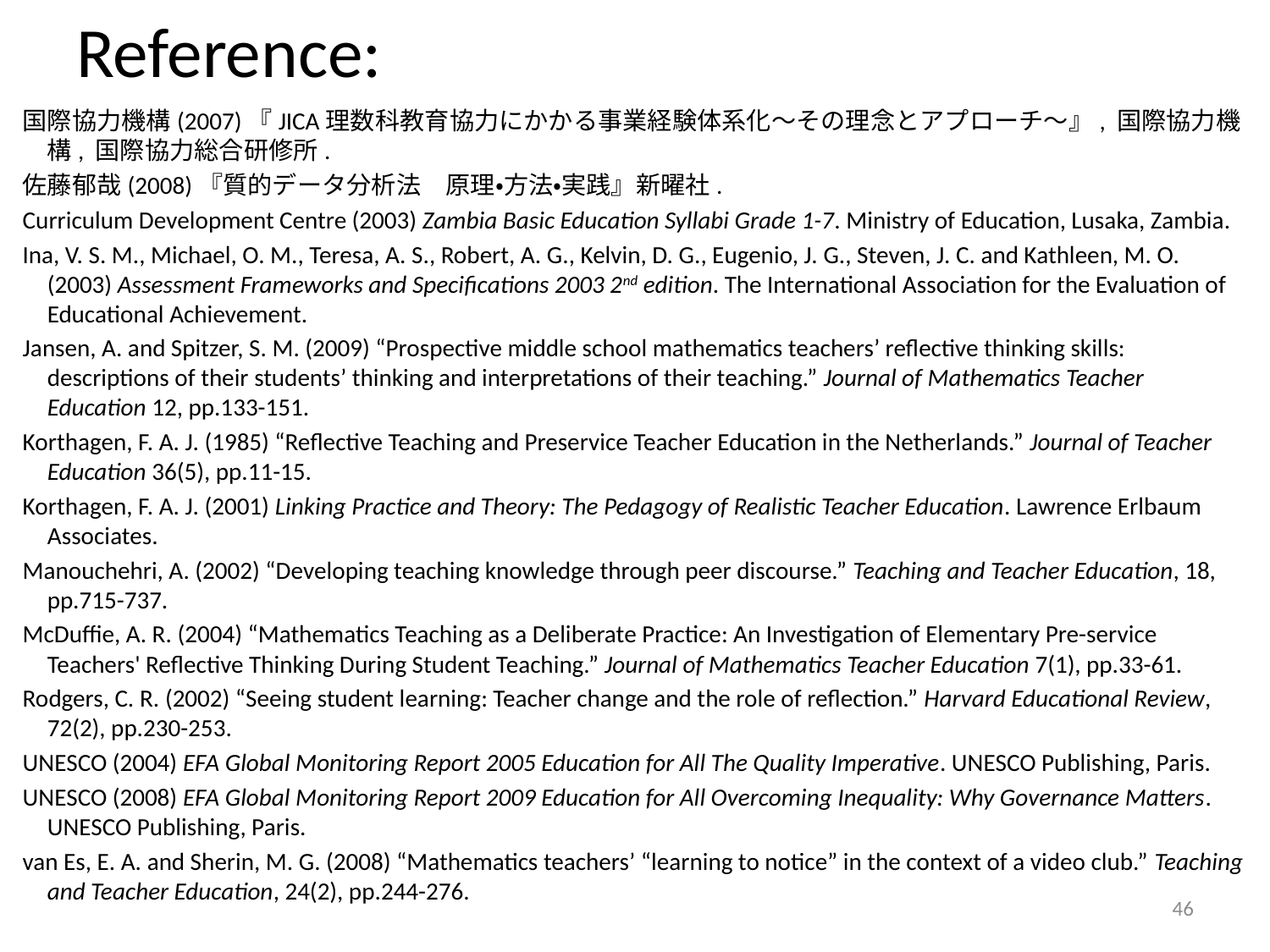

# Reference:
国際協力機構(2007)『JICA理数科教育協力にかかる事業経験体系化～その理念とアプローチ～』, 国際協力機構, 国際協力総合研修所.
佐藤郁哉(2008)『質的データ分析法　原理・方法・実践』新曜社.
Curriculum Development Centre (2003) Zambia Basic Education Syllabi Grade 1-7. Ministry of Education, Lusaka, Zambia.
Ina, V. S. M., Michael, O. M., Teresa, A. S., Robert, A. G., Kelvin, D. G., Eugenio, J. G., Steven, J. C. and Kathleen, M. O. (2003) Assessment Frameworks and Specifications 2003 2nd edition. The International Association for the Evaluation of Educational Achievement.
Jansen, A. and Spitzer, S. M. (2009) “Prospective middle school mathematics teachers’ reflective thinking skills: descriptions of their students’ thinking and interpretations of their teaching.” Journal of Mathematics Teacher Education 12, pp.133-151.
Korthagen, F. A. J. (1985) “Reflective Teaching and Preservice Teacher Education in the Netherlands.” Journal of Teacher Education 36(5), pp.11-15.
Korthagen, F. A. J. (2001) Linking Practice and Theory: The Pedagogy of Realistic Teacher Education. Lawrence Erlbaum Associates.
Manouchehri, A. (2002) “Developing teaching knowledge through peer discourse.” Teaching and Teacher Education, 18, pp.715-737.
McDuffie, A. R. (2004) “Mathematics Teaching as a Deliberate Practice: An Investigation of Elementary Pre-service Teachers' Reflective Thinking During Student Teaching.” Journal of Mathematics Teacher Education 7(1), pp.33-61.
Rodgers, C. R. (2002) “Seeing student learning: Teacher change and the role of reflection.” Harvard Educational Review, 72(2), pp.230-253.
UNESCO (2004) EFA Global Monitoring Report 2005 Education for All The Quality Imperative. UNESCO Publishing, Paris.
UNESCO (2008) EFA Global Monitoring Report 2009 Education for All Overcoming Inequality: Why Governance Matters. UNESCO Publishing, Paris.
van Es, E. A. and Sherin, M. G. (2008) “Mathematics teachers’ “learning to notice” in the context of a video club.” Teaching and Teacher Education, 24(2), pp.244-276.
46